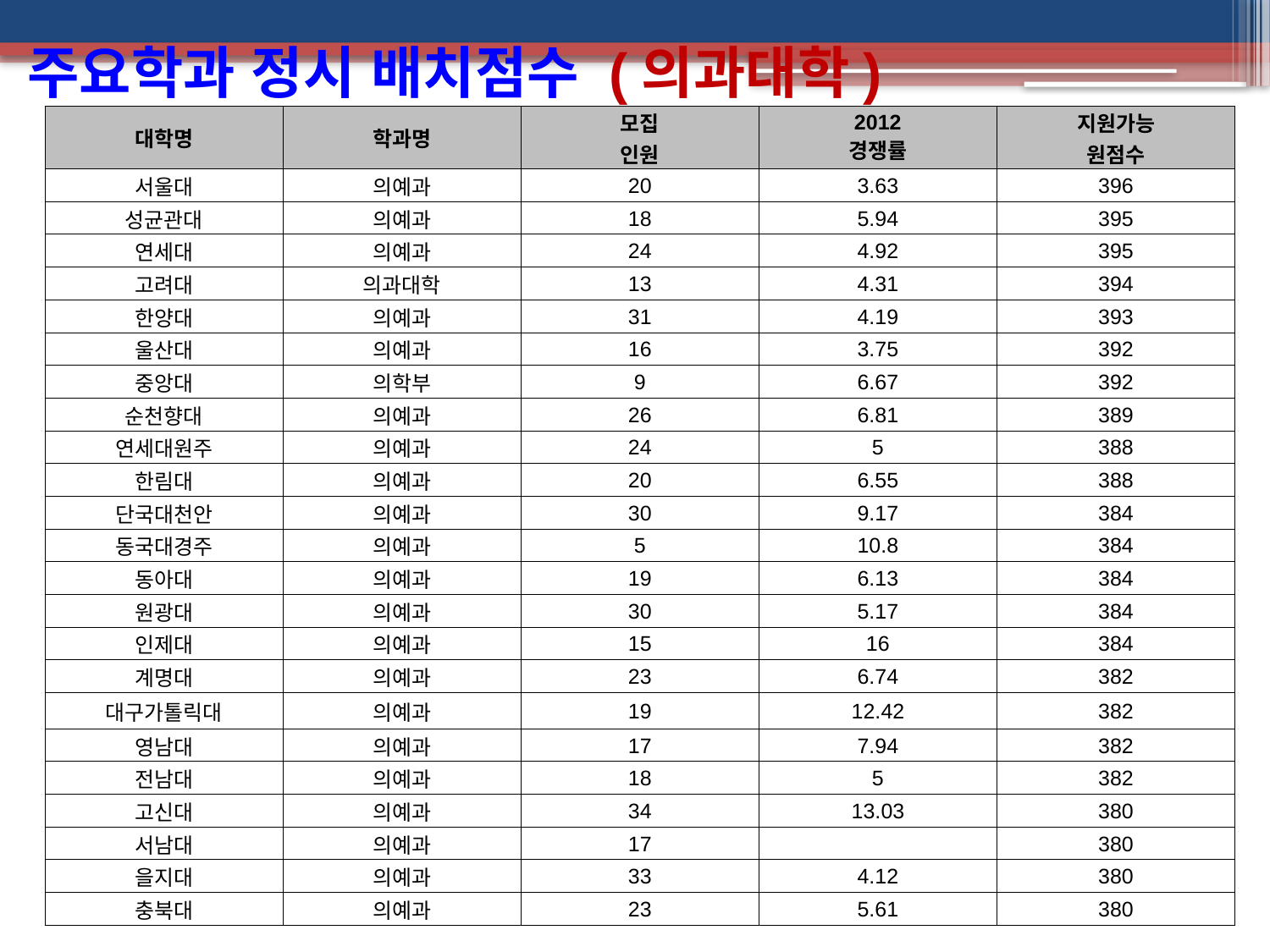

주요학과 정시 배치점수 (의과대학)
| 대학명 | 학과명 | 모집 인원 | 2012 경쟁률 | 지원가능 원점수 |
| --- | --- | --- | --- | --- |
| 서울대 | 의예과 | 20 | 3.63 | 396 |
| 성균관대 | 의예과 | 18 | 5.94 | 395 |
| 연세대 | 의예과 | 24 | 4.92 | 395 |
| 고려대 | 의과대학 | 13 | 4.31 | 394 |
| 한양대 | 의예과 | 31 | 4.19 | 393 |
| 울산대 | 의예과 | 16 | 3.75 | 392 |
| 중앙대 | 의학부 | 9 | 6.67 | 392 |
| 순천향대 | 의예과 | 26 | 6.81 | 389 |
| 연세대원주 | 의예과 | 24 | 5 | 388 |
| 한림대 | 의예과 | 20 | 6.55 | 388 |
| 단국대천안 | 의예과 | 30 | 9.17 | 384 |
| 동국대경주 | 의예과 | 5 | 10.8 | 384 |
| 동아대 | 의예과 | 19 | 6.13 | 384 |
| 원광대 | 의예과 | 30 | 5.17 | 384 |
| 인제대 | 의예과 | 15 | 16 | 384 |
| 계명대 | 의예과 | 23 | 6.74 | 382 |
| 대구가톨릭대 | 의예과 | 19 | 12.42 | 382 |
| 영남대 | 의예과 | 17 | 7.94 | 382 |
| 전남대 | 의예과 | 18 | 5 | 382 |
| 고신대 | 의예과 | 34 | 13.03 | 380 |
| 서남대 | 의예과 | 17 |  | 380 |
| 을지대 | 의예과 | 33 | 4.12 | 380 |
| 충북대 | 의예과 | 23 | 5.61 | 380 |